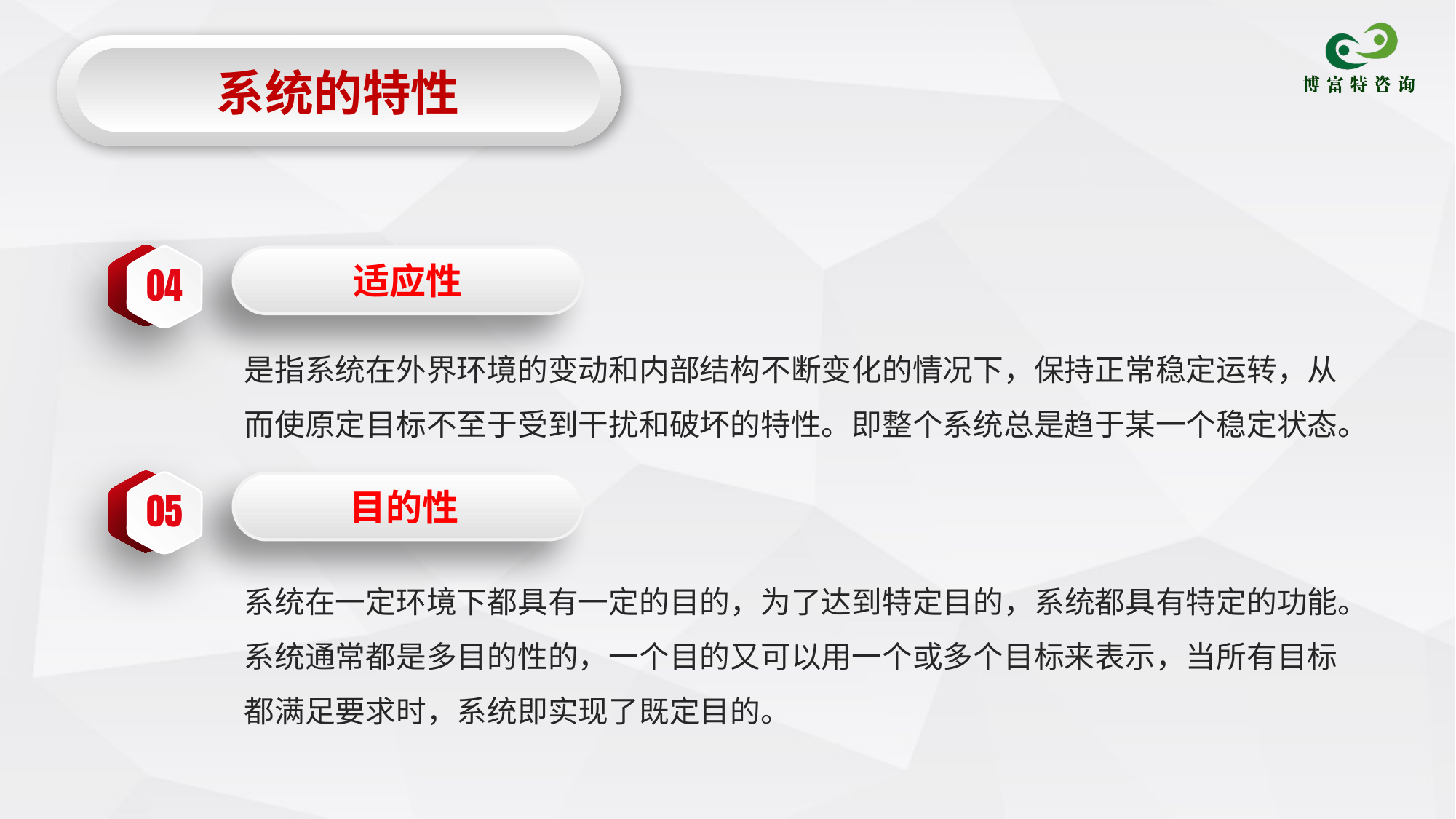

系统的特性

04

适应性
是指系统在外界环境的变动和内部结构不断变化的情况下，保持正常稳定运转，从而使原定目标不至于受到干扰和破坏的特性。即整个系统总是趋于某一个稳定状态。

05

目的性
系统在一定环境下都具有一定的目的，为了达到特定目的，系统都具有特定的功能。系统通常都是多目的性的，一个目的又可以用一个或多个目标来表示，当所有目标都满足要求时，系统即实现了既定目的。